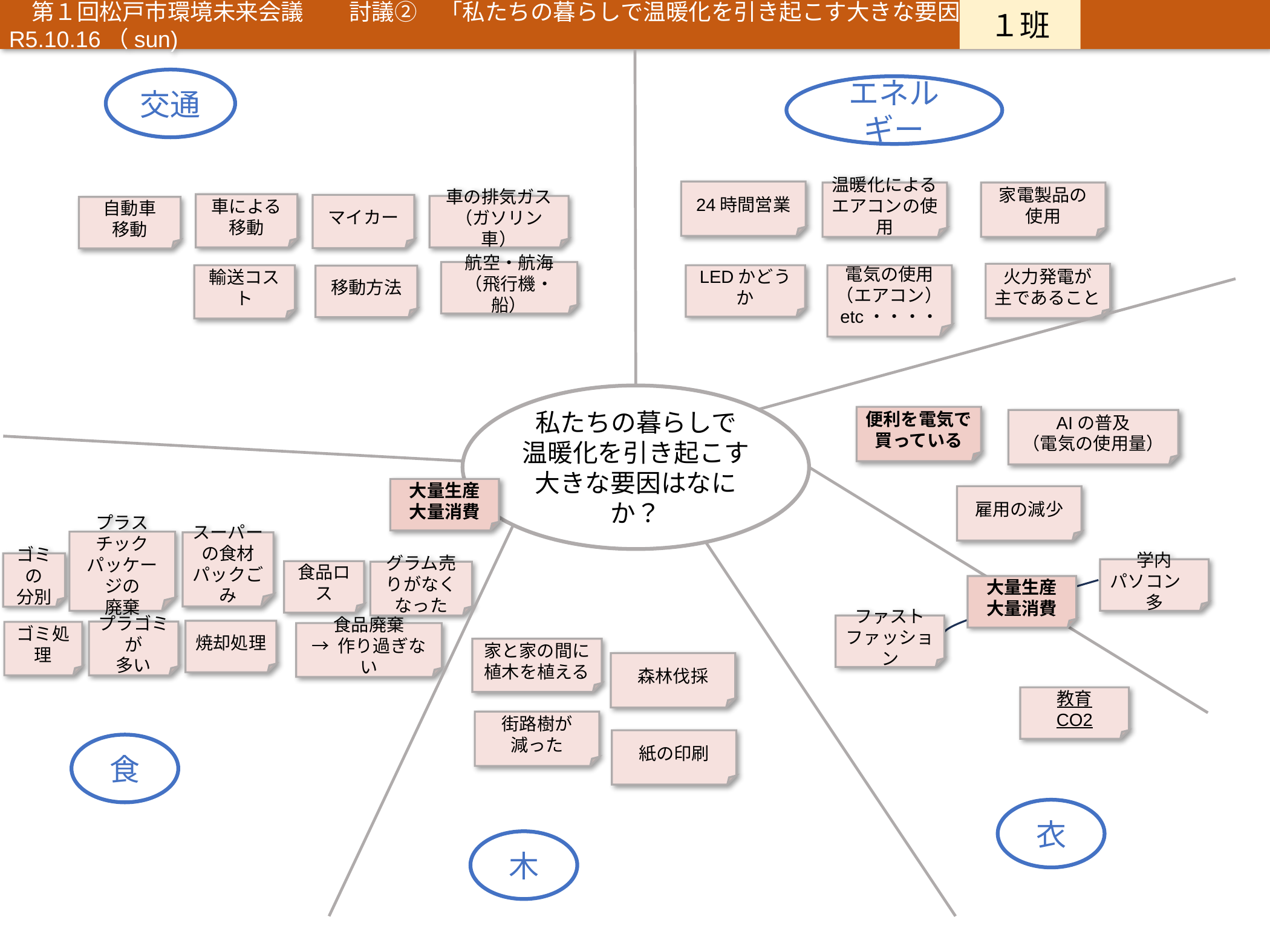

第１回松戸市環境未来会議　　討議②　「私たちの暮らしで温暖化を引き起こす大きな要因はなにか？     　　　　　  R5.10.16（sun)
１班
交通
エネルギー
24時間営業
温暖化による
エアコンの使用
家電製品の
使用
車による
移動
マイカー
車の排気ガス
（ガソリン車）
自動車
移動
航空・航海
（飛行機・船）
火力発電が
主であること
輸送コスト
LEDかどうか
電気の使用
（エアコン）etc・・・・
移動方法
私たちの暮らしで
温暖化を引き起こす
大きな要因はなにか？
便利を電気で
買っている
AIの普及
（電気の使用量）
大量生産
大量消費
雇用の減少
プラスチック
パッケージの
廃棄
スーパーの食材パックごみ
ゴミの
分別
学内
パソコン　多
食品ロス
グラム売りがなくなった
大量生産
大量消費

ファスト
ファッション
焼却処理
プラゴミが
多い
ゴミ処理
食品廃棄
→ 作り過ぎない
家と家の間に
植木を植える
森林伐採
教育
CO2
街路樹が
減った
紙の印刷
食
衣
木